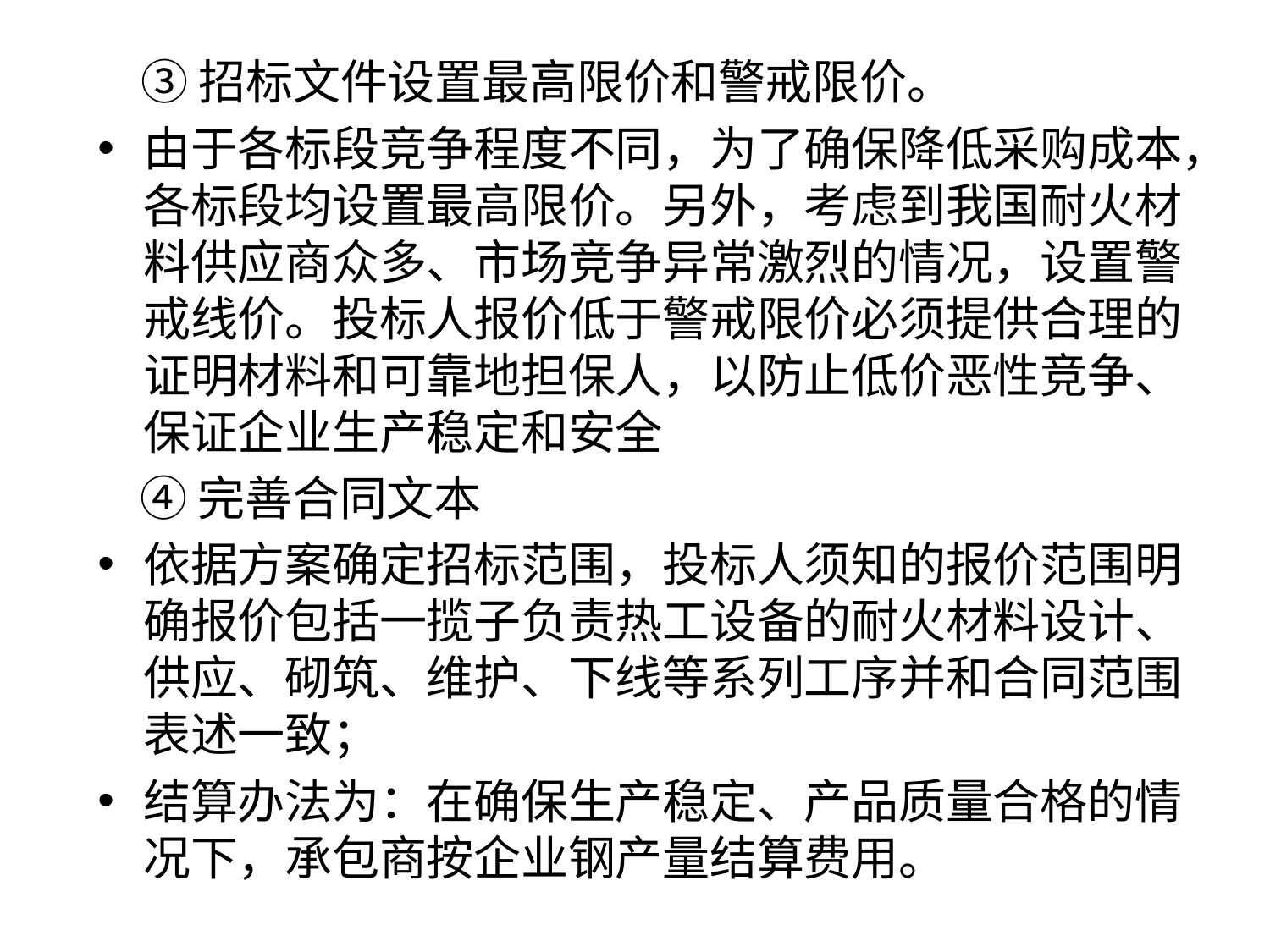

③招标文件设置最高限价和警戒限价。
由于各标段竞争程度不同，为了确保降低采购成本，各标段均设置最高限价。另外，考虑到我国耐火材料供应商众多、市场竞争异常激烈的情况，设置警戒线价。投标人报价低于警戒限价必须提供合理的证明材料和可靠地担保人，以防止低价恶性竞争、保证企业生产稳定和安全
    ④完善合同文本
依据方案确定招标范围，投标人须知的报价范围明确报价包括一揽子负责热工设备的耐火材料设计、供应、砌筑、维护、下线等系列工序并和合同范围表述一致；
结算办法为：在确保生产稳定、产品质量合格的情况下，承包商按企业钢产量结算费用。